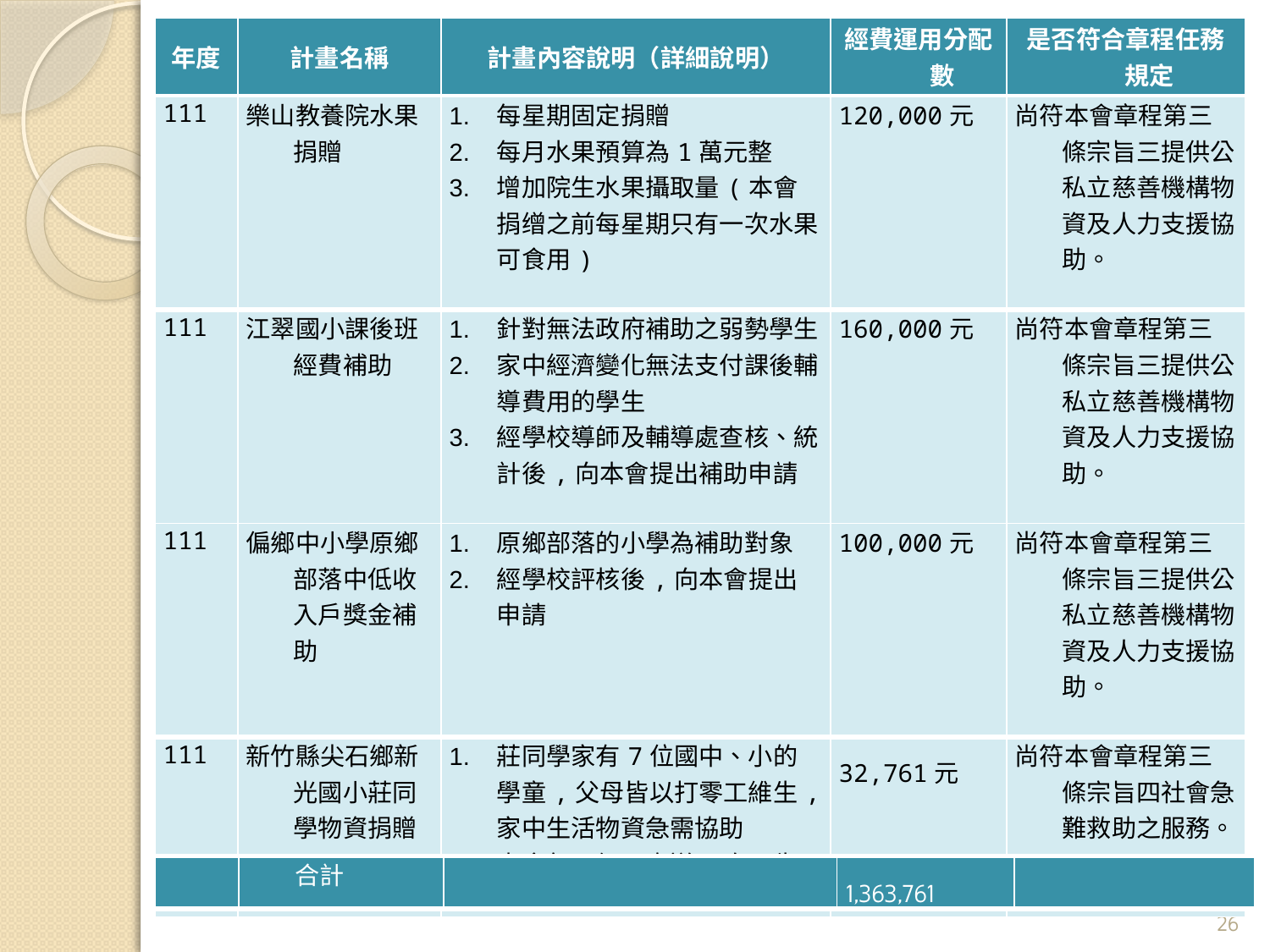

| 年度 | 計畫名稱 | 計畫內容說明（詳細說明） | 經費運用分配數 | 是否符合章程任務規定 |
| --- | --- | --- | --- | --- |
| 111 | 樂山教養院水果捐贈 | 每星期固定捐贈 每月水果預算為1萬元整 增加院生水果攝取量(本會捐缯之前每星期只有一次水果可食用) | 120,000元 | 尚符本會章程第三條宗旨三提供公私立慈善機構物資及人力支援協助。 |
| --- | --- | --- | --- | --- |
| 111 | 江翠國小課後班經費補助 | 針對無法政府補助之弱勢學生 家中經濟變化無法支付課後輔導費用的學生 經學校導師及輔導處查核、統計後,向本會提出補助申請 | 160,000元 | 尚符本會章程第三條宗旨三提供公私立慈善機構物資及人力支援協助。 |
| 111 | 偏鄉中小學原鄉部落中低收入戶獎金補助 | 原鄉部落的小學為補助對象 經學校評核後,向本會提出申請 | 100,000元 | 尚符本會章程第三條宗旨三提供公私立慈善機構物資及人力支援協助。 |
| 111 | 新竹縣尖石鄉新光國小莊同學物資捐贈 | 莊同學家有7位國中、小的學童,父母皆以打零工維生,家中生活物資急需協助 本會每兩個月寄送1次民生物資 | 32,761元 | 尚符本會章程第三條宗旨四社會急難救助之服務。 |

|  | 合計 |  | 1,363,761 |  |
| --- | --- | --- | --- | --- |
26